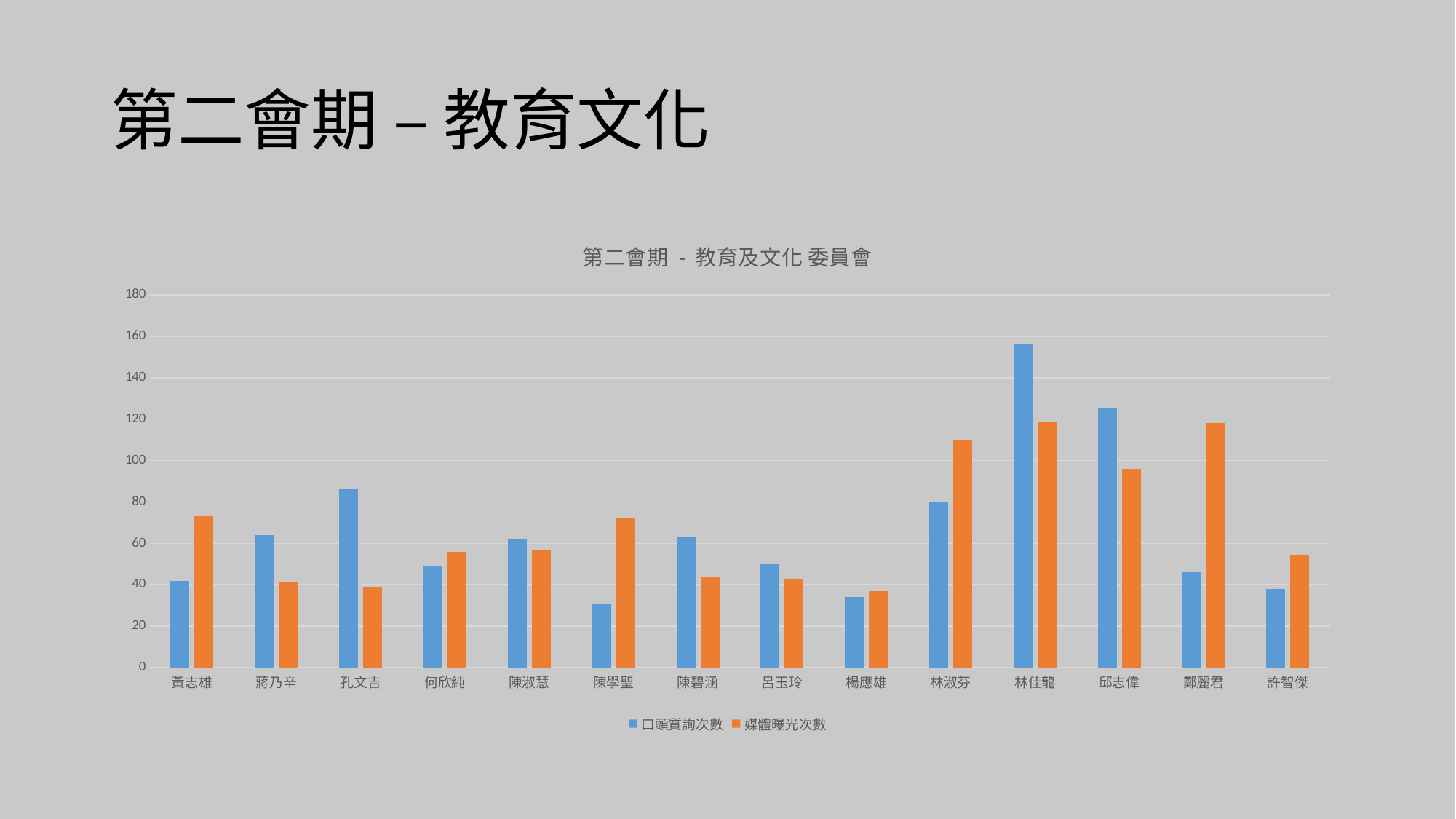

# 第二會期 – 教育文化

### Chart: 第二會期 - 教育及文化 委員會

| Category | 口頭質詢次數 | 媒體曝光次數 |
|---|---|---|
| 黃志雄 | 42.0 | 73.0 |
| 蔣乃辛 | 64.0 | 41.0 |
| 孔文吉 | 86.0 | 39.0 |
| 何欣純 | 49.0 | 56.0 |
| 陳淑慧 | 62.0 | 57.0 |
| 陳學聖 | 31.0 | 72.0 |
| 陳碧涵 | 63.0 | 44.0 |
| 呂玉玲 | 50.0 | 43.0 |
| 楊應雄 | 34.0 | 37.0 |
| 林淑芬 | 80.0 | 110.0 |
| 林佳龍 | 156.0 | 119.0 |
| 邱志偉 | 125.0 | 96.0 |
| 鄭麗君 | 46.0 | 118.0 |
| 許智傑 | 38.0 | 54.0 |